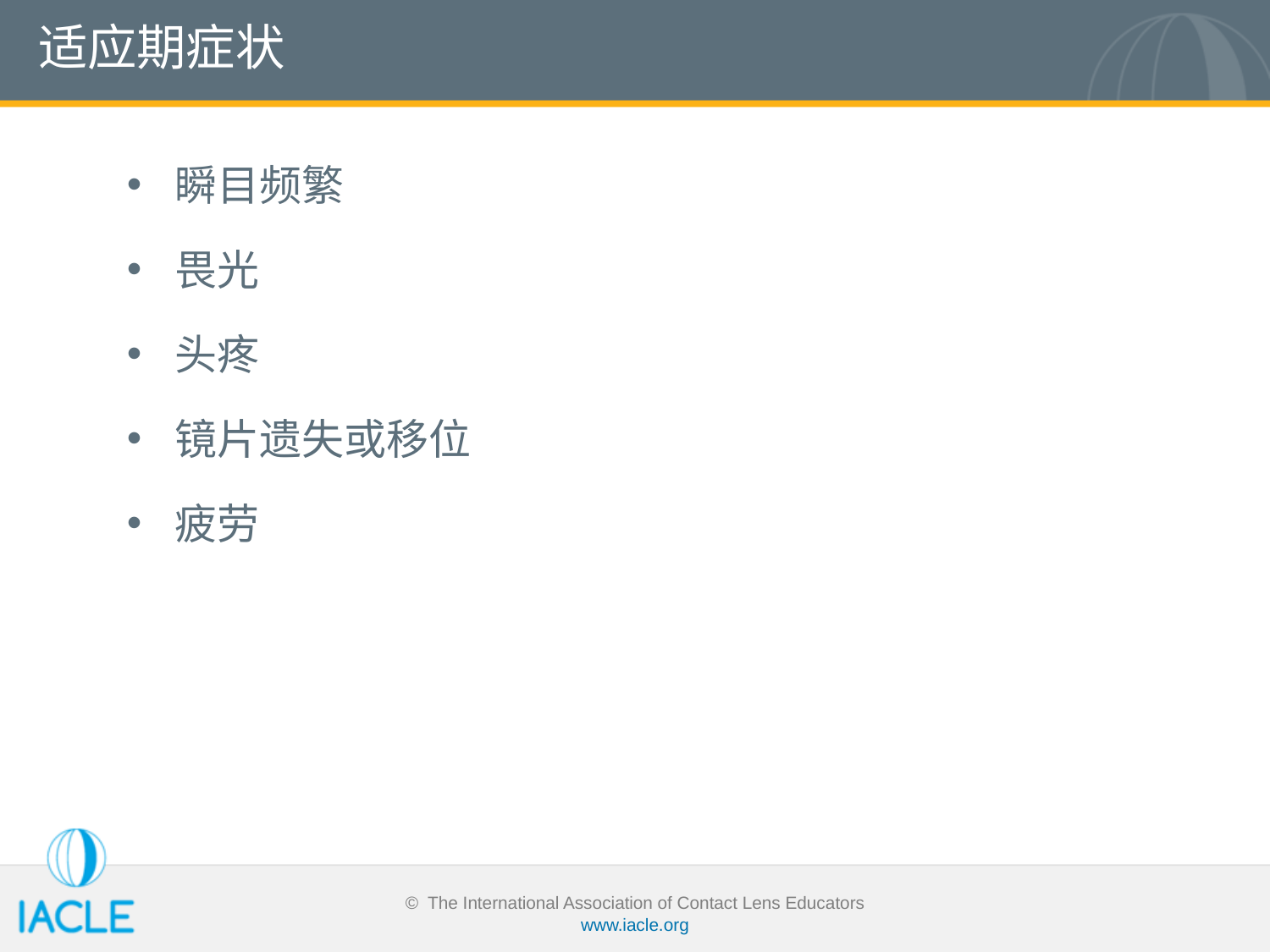

# 适应期症状
瞬目频繁
畏光
头疼
镜片遗失或移位
疲劳